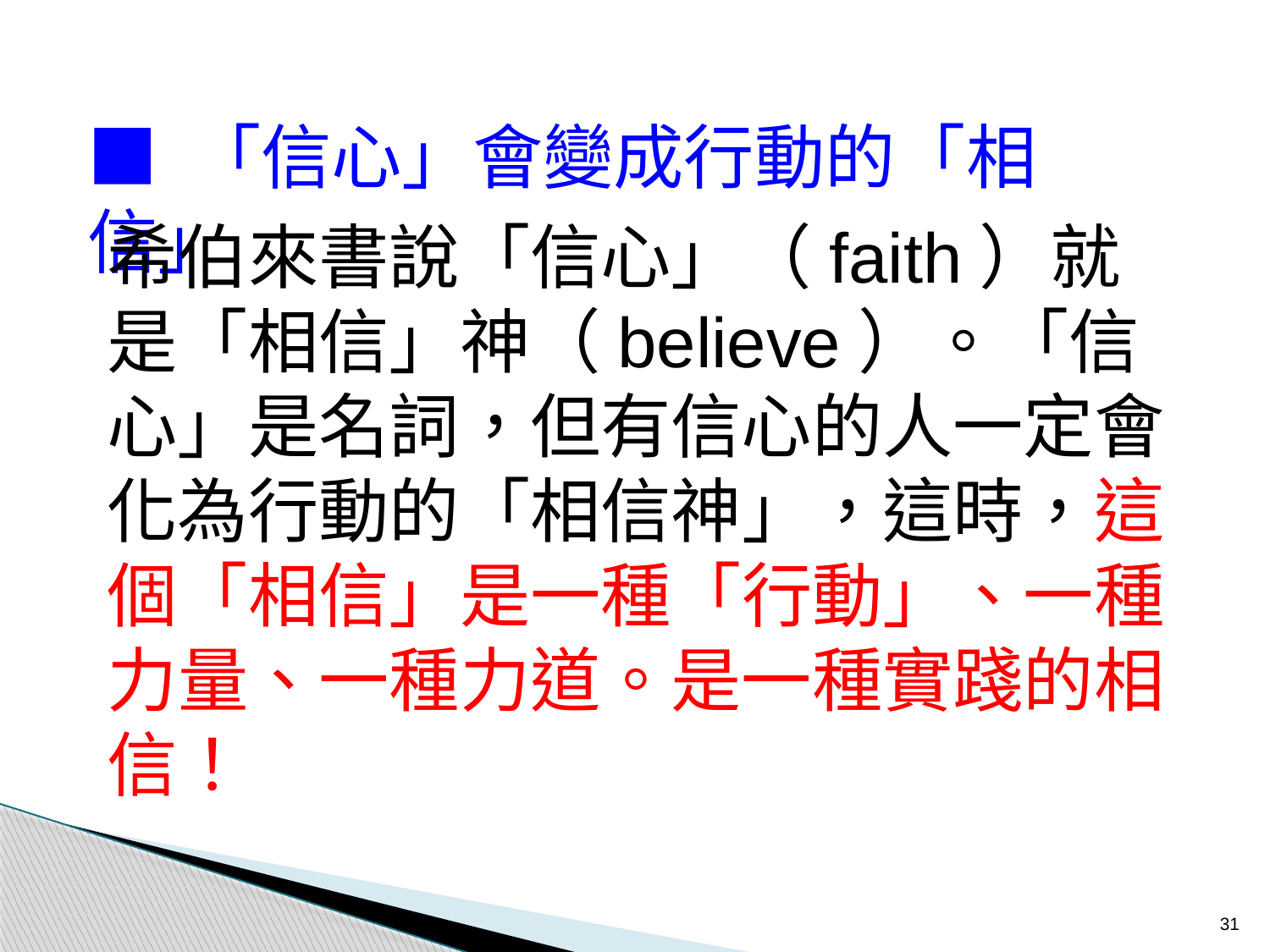

■ 「信心」會變成行動的「相信」
希伯來書說「信心」（faith）就是「相信」神（believe）。「信心」是名詞，但有信心的人一定會化為行動的「相信神」，這時，這個「相信」是一種「行動」、一種力量、一種力道。是一種實踐的相信！
31